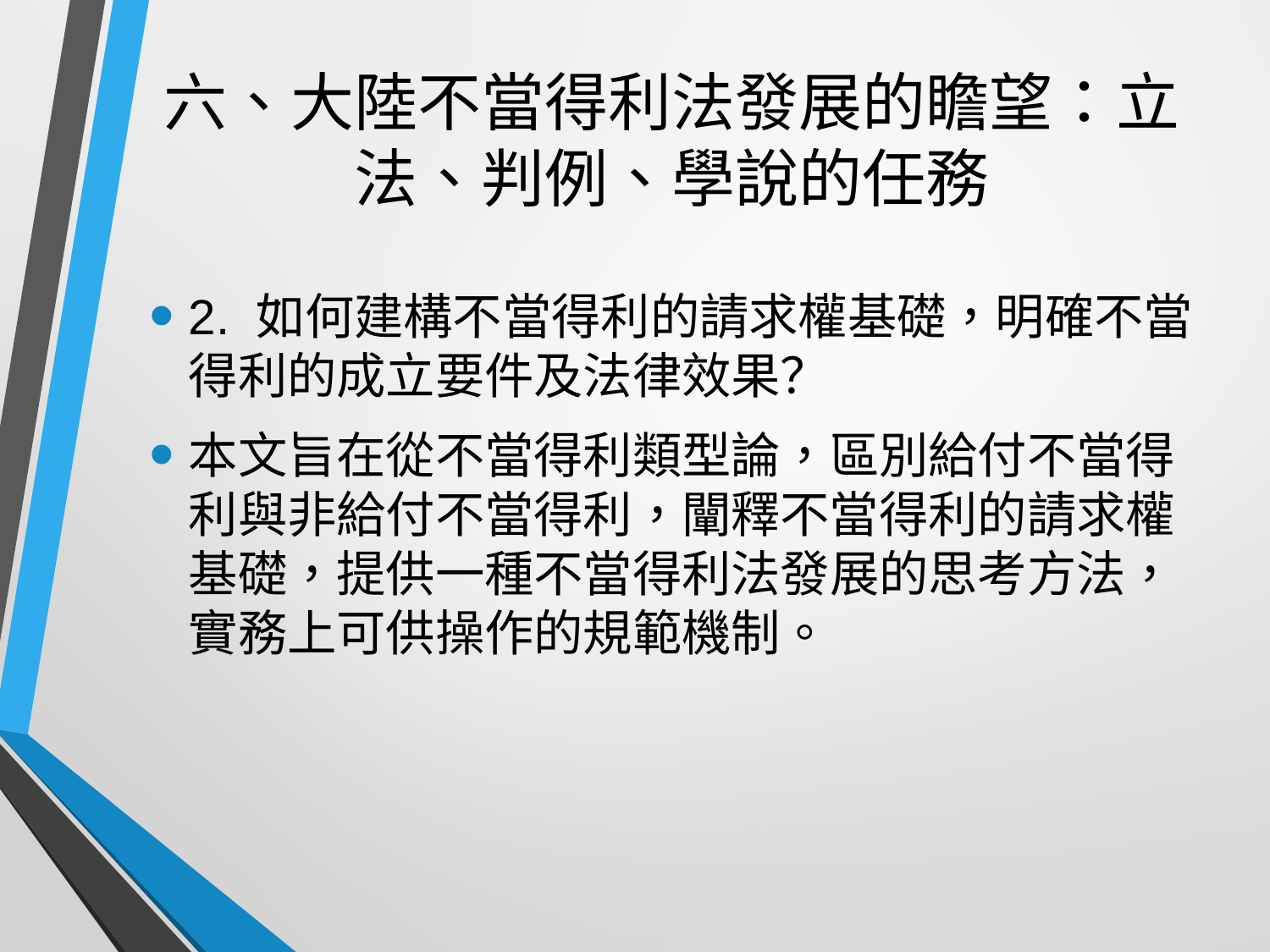

# 六、大陸不當得利法發展的瞻望：立法、判例、學說的任務
2. 如何建構不當得利的請求權基礎，明確不當得利的成立要件及法律效果？
本文旨在從不當得利類型論，區別給付不當得利與非給付不當得利，闡釋不當得利的請求權基礎，提供一種不當得利法發展的思考方法，實務上可供操作的規範機制。